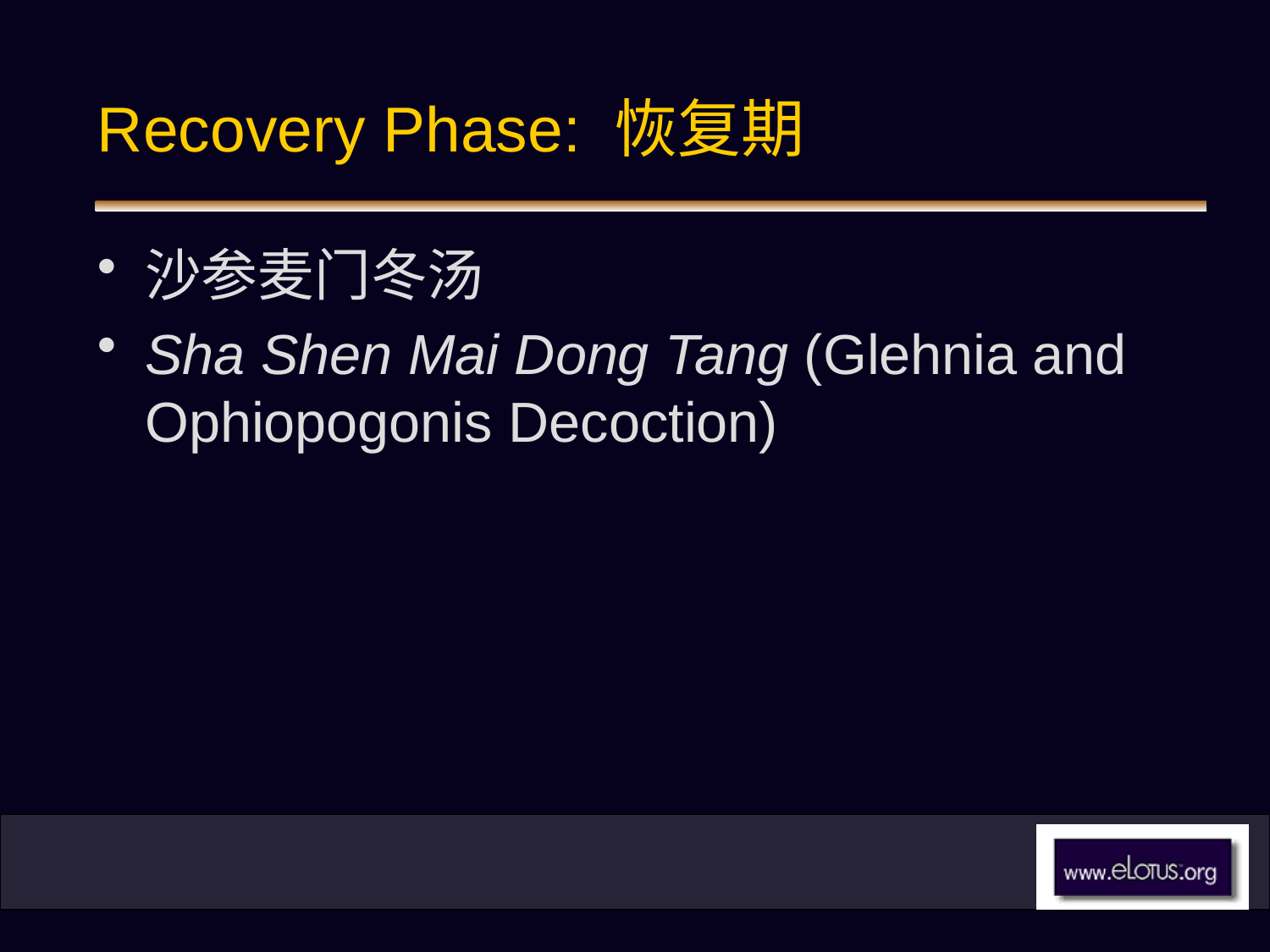

# Recovery Phase: 恢复期
沙参麦门冬汤
Sha Shen Mai Dong Tang (Glehnia and Ophiopogonis Decoction)